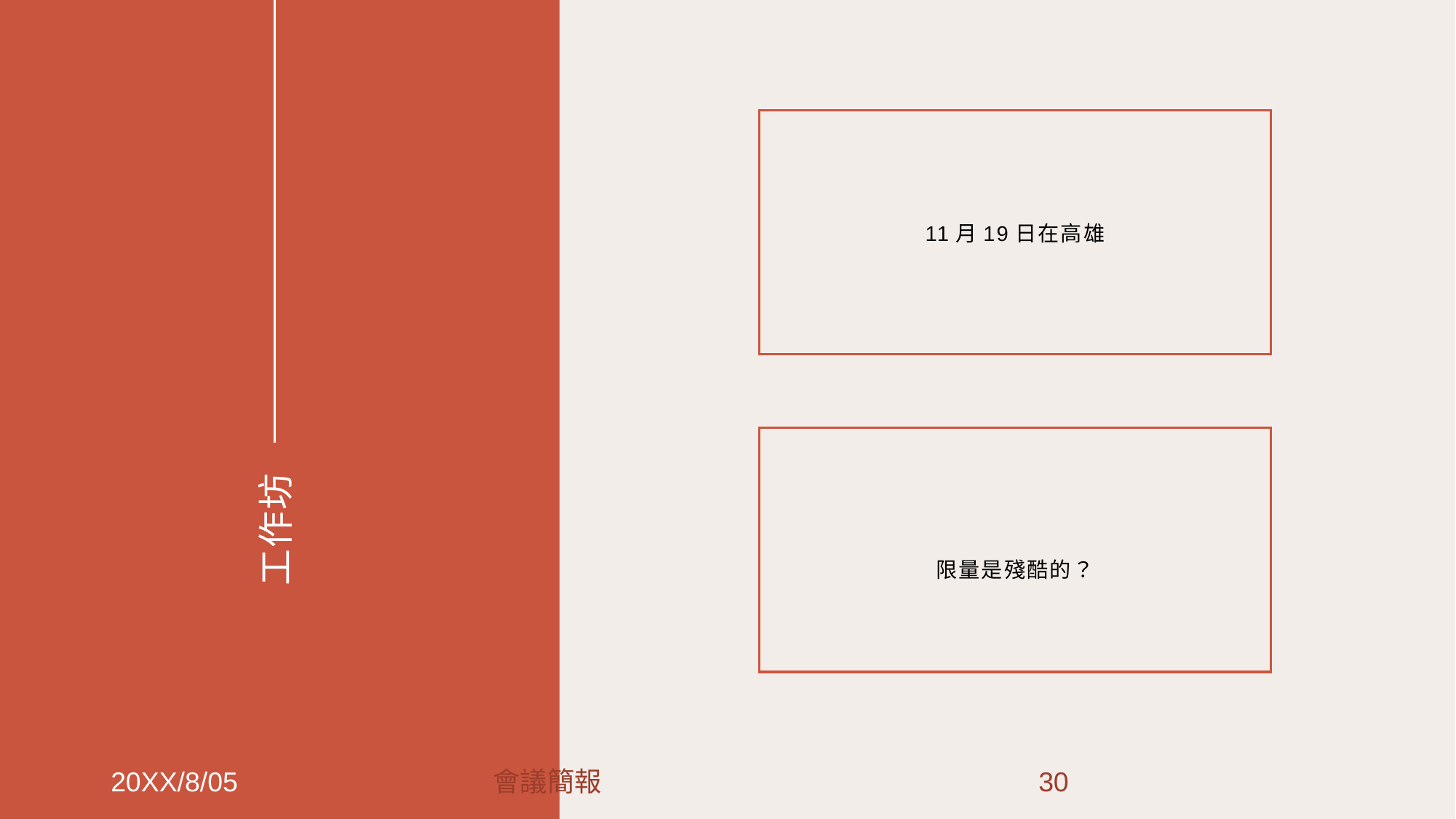

11月19日在高雄
限量是殘酷的？
# 工作坊
20XX/8/05
會議簡報
30